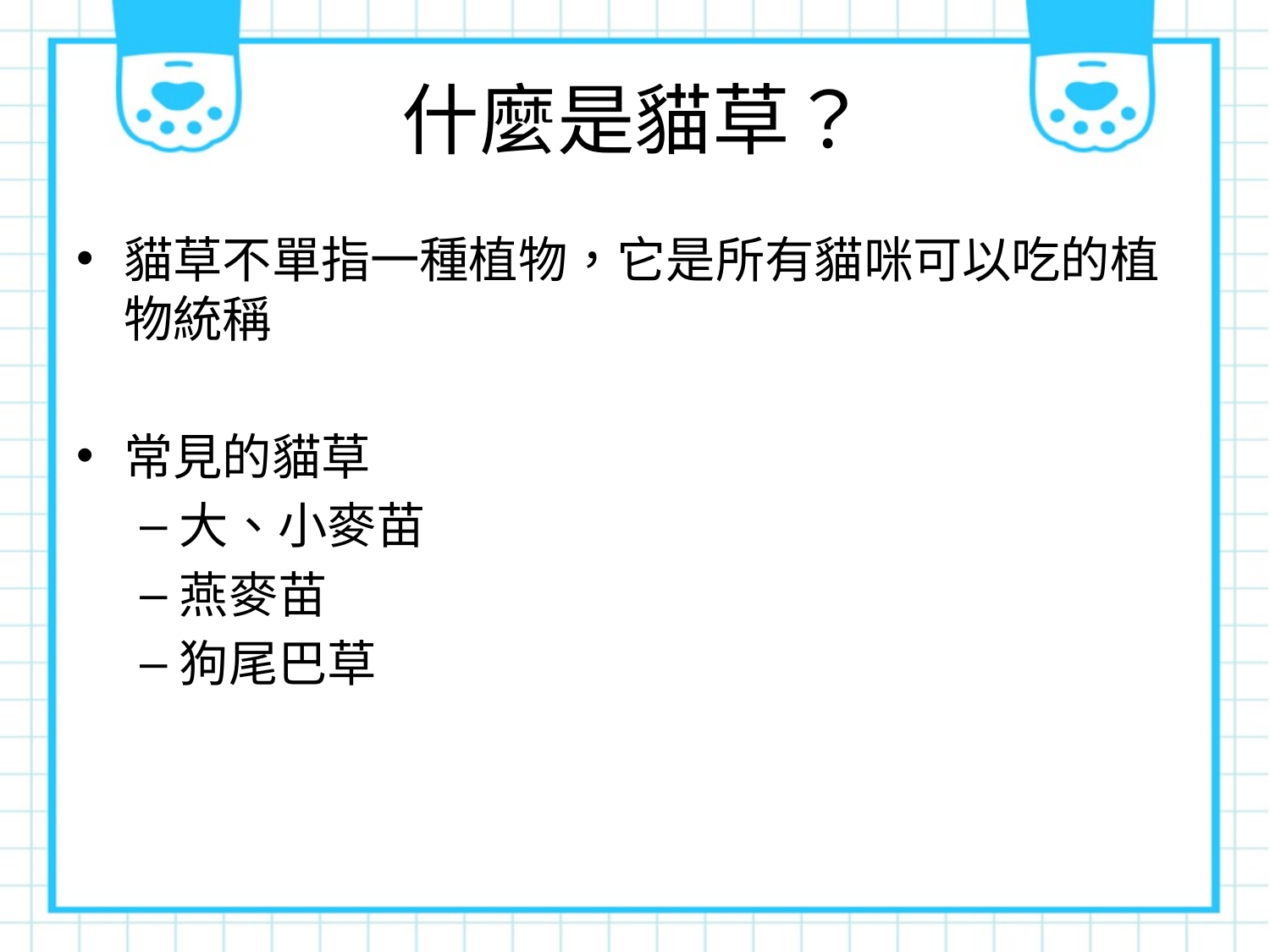

# 什麼是貓草？
貓草不單指一種植物，它是所有貓咪可以吃的植物統稱

常見的貓草
大、小麥苗
燕麥苗
狗尾巴草